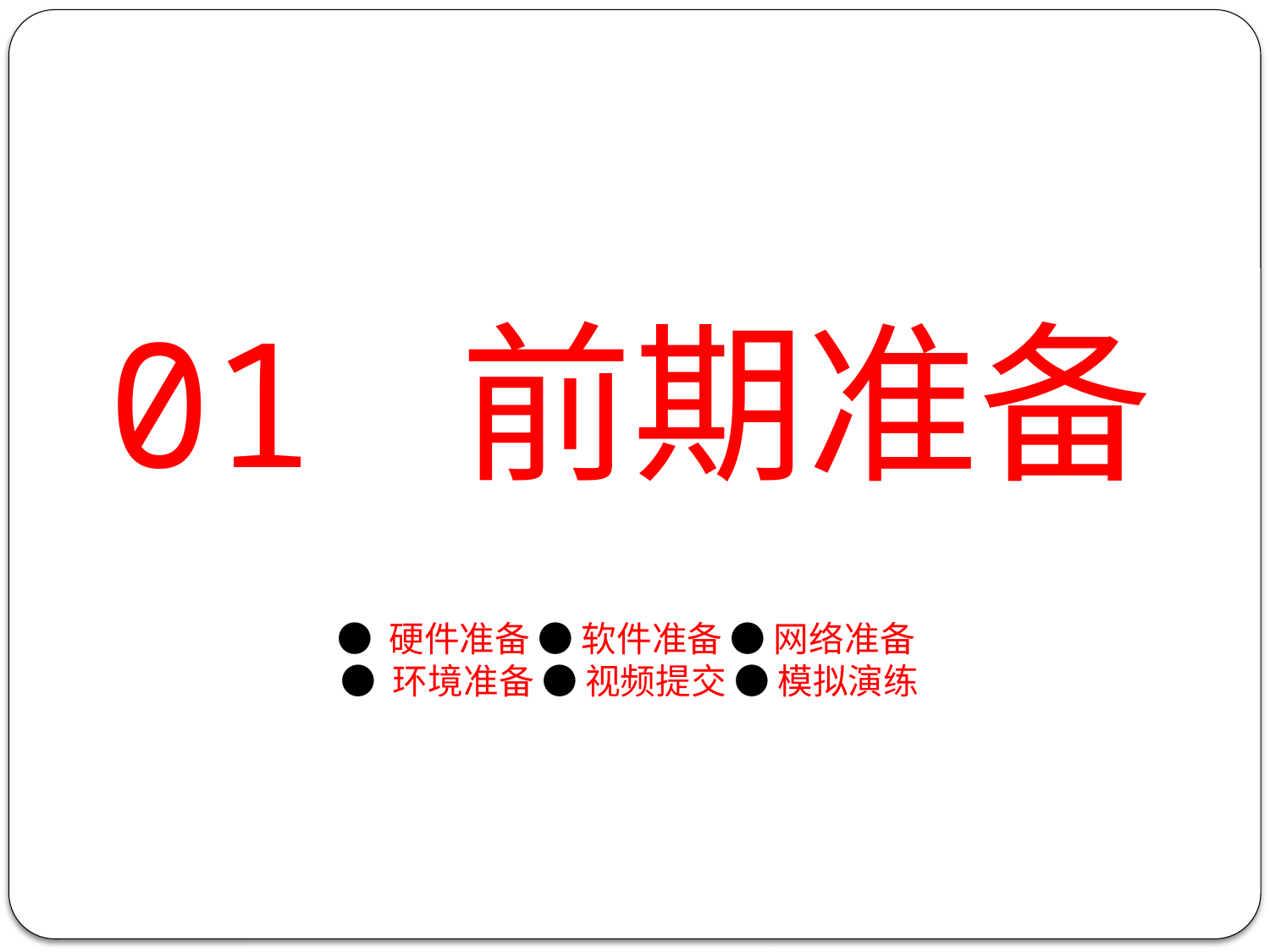

01 前期准备

● 硬件准备 ● 软件准备 ● 网络准备
● 环境准备 ● 视频提交 ● 模拟演练